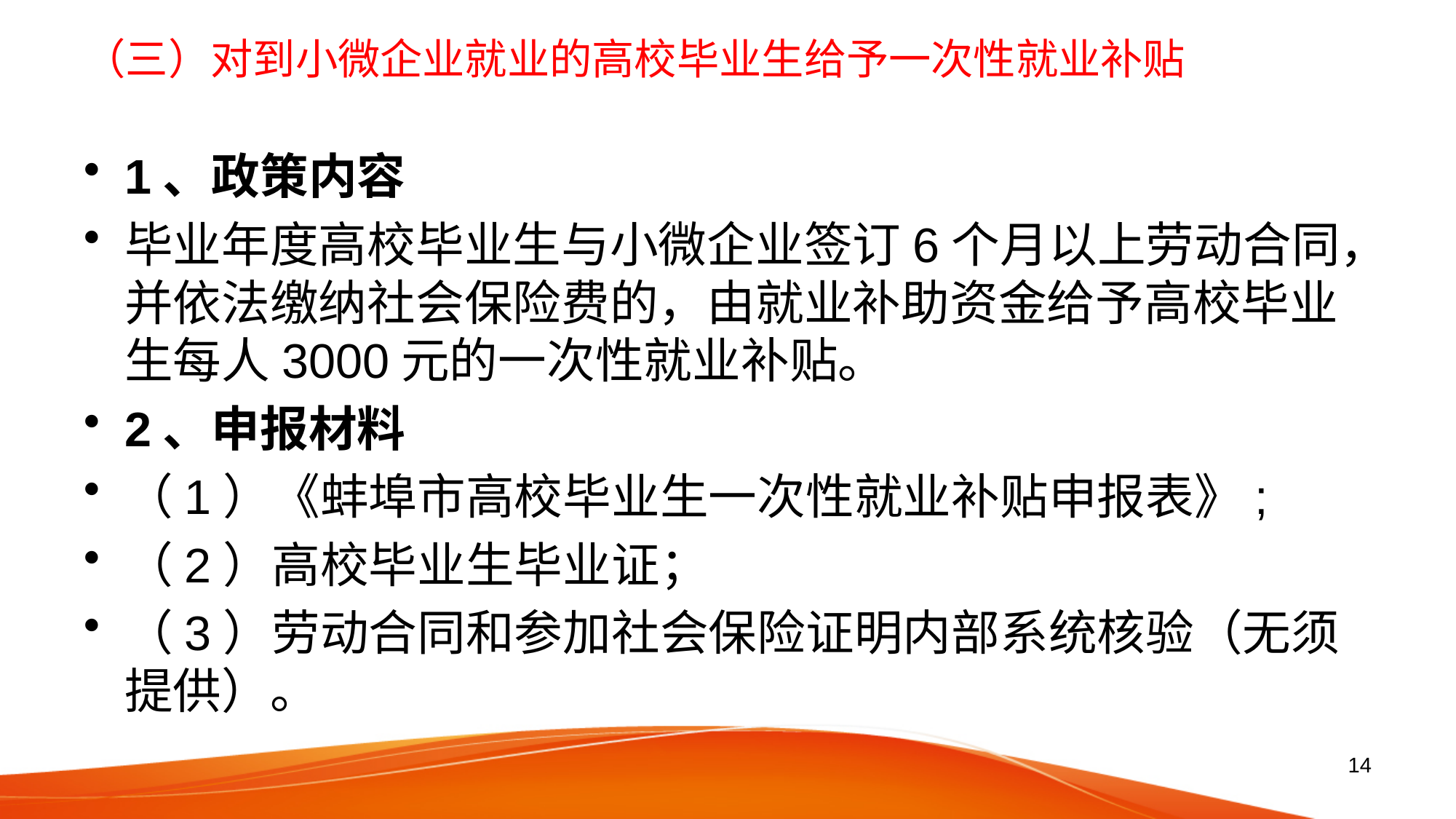

# （三）对到小微企业就业的高校毕业生给予一次性就业补贴
1、政策内容
毕业年度高校毕业生与小微企业签订6个月以上劳动合同，并依法缴纳社会保险费的，由就业补助资金给予高校毕业生每人3000元的一次性就业补贴。
2、申报材料
（1）《蚌埠市高校毕业生一次性就业补贴申报表》;
（2）高校毕业生毕业证；
（3）劳动合同和参加社会保险证明内部系统核验（无须提供）。

14